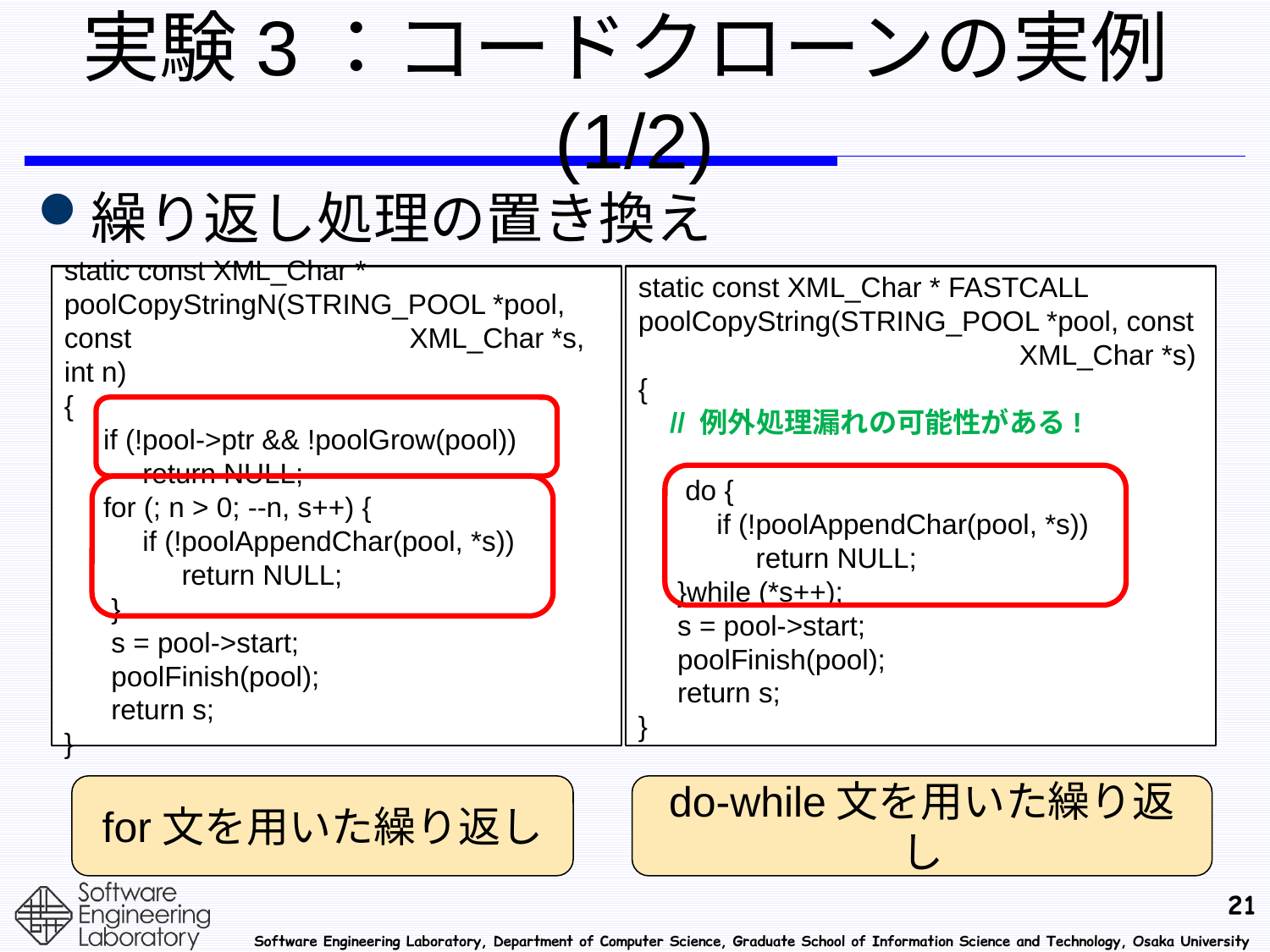

# 実験3：コードクローンの実例(1/2)
繰り返し処理の置き換え
static const XML_Char *
poolCopyStringN(STRING_POOL *pool, const 		　　　XML_Char *s, int n)
{
     if (!pool->ptr && !poolGrow(pool))
          return NULL;
     for (; n > 0; --n, s++) {
          if (!poolAppendChar(pool, *s))
               return NULL;
      }
      s = pool->start;
      poolFinish(pool);
      return s;
}
static const XML_Char * FASTCALL
poolCopyString(STRING_POOL *pool, const    	　		XML_Char *s)
{
    // 例外処理漏れの可能性がある!

      do {
          if (!poolAppendChar(pool, *s))
               return NULL;
     }while (*s++);
     s = pool->start;
     poolFinish(pool);
     return s;
}

for文を用いた繰り返し
do-while文を用いた繰り返し